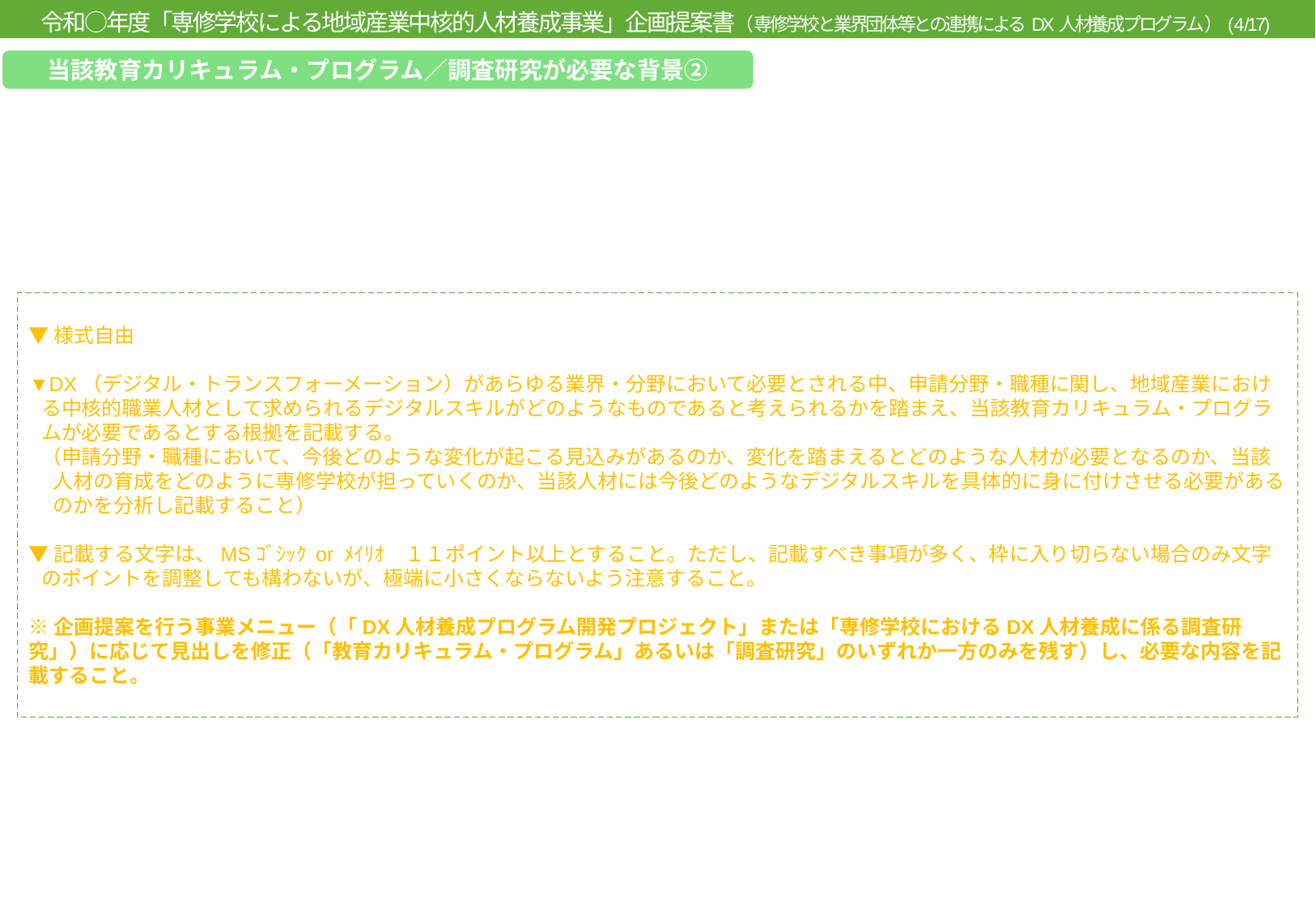

令和○年度「専修学校による地域産業中核的人材養成事業」企画提案書（専修学校と業界団体等との連携によるDX人材養成プログラム）(4/17)
当該教育カリキュラム・プログラム／調査研究が必要な背景②

▼様式自由

▼DX（デジタル・トランスフォーメーション）があらゆる業界・分野において必要とされる中、申請分野・職種に関し、地域産業における中核的職業人材として求められるデジタルスキルがどのようなものであると考えられるかを踏まえ、当該教育カリキュラム・プログラムが必要であるとする根拠を記載する。
（申請分野・職種において、今後どのような変化が起こる見込みがあるのか、変化を踏まえるとどのような人材が必要となるのか、当該人材の育成をどのように専修学校が担っていくのか、当該人材には今後どのようなデジタルスキルを具体的に身に付けさせる必要があるのかを分析し記載すること）

▼記載する文字は、MSｺﾞｼｯｸ or ﾒｲﾘｵ　１１ポイント以上とすること。ただし、記載すべき事項が多く、枠に入り切らない場合のみ文字のポイントを調整しても構わないが、極端に小さくならないよう注意すること。

※企画提案を行う事業メニュー（「DX人材養成プログラム開発プロジェクト」または「専修学校におけるDX人材養成に係る調査研究」）に応じて見出しを修正（「教育カリキュラム・プログラム」あるいは「調査研究」のいずれか一方のみを残す）し、必要な内容を記載すること。